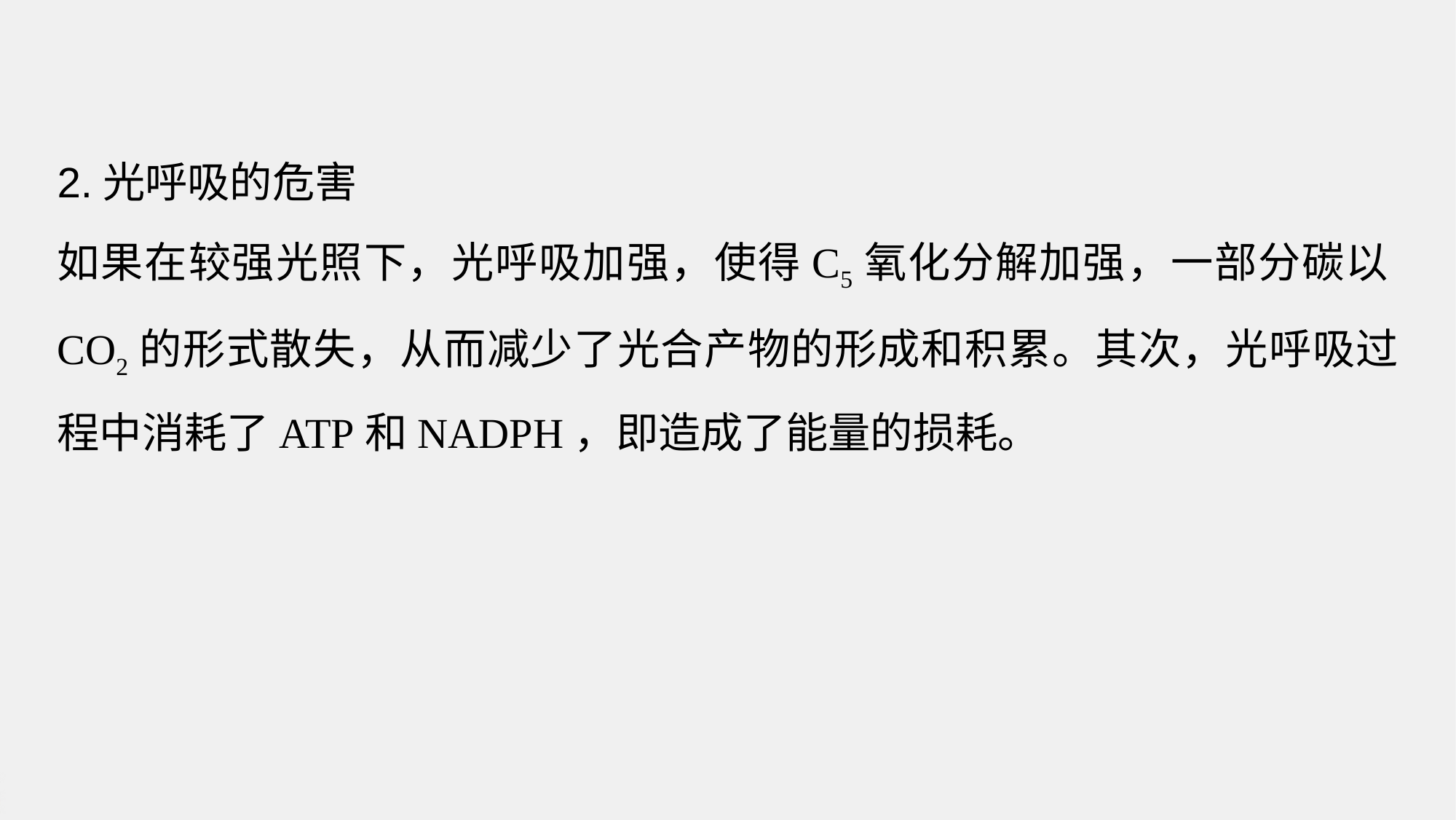

2.光呼吸的危害
如果在较强光照下，光呼吸加强，使得C5氧化分解加强，一部分碳以CO2的形式散失，从而减少了光合产物的形成和积累。其次，光呼吸过程中消耗了ATP和NADPH，即造成了能量的损耗。